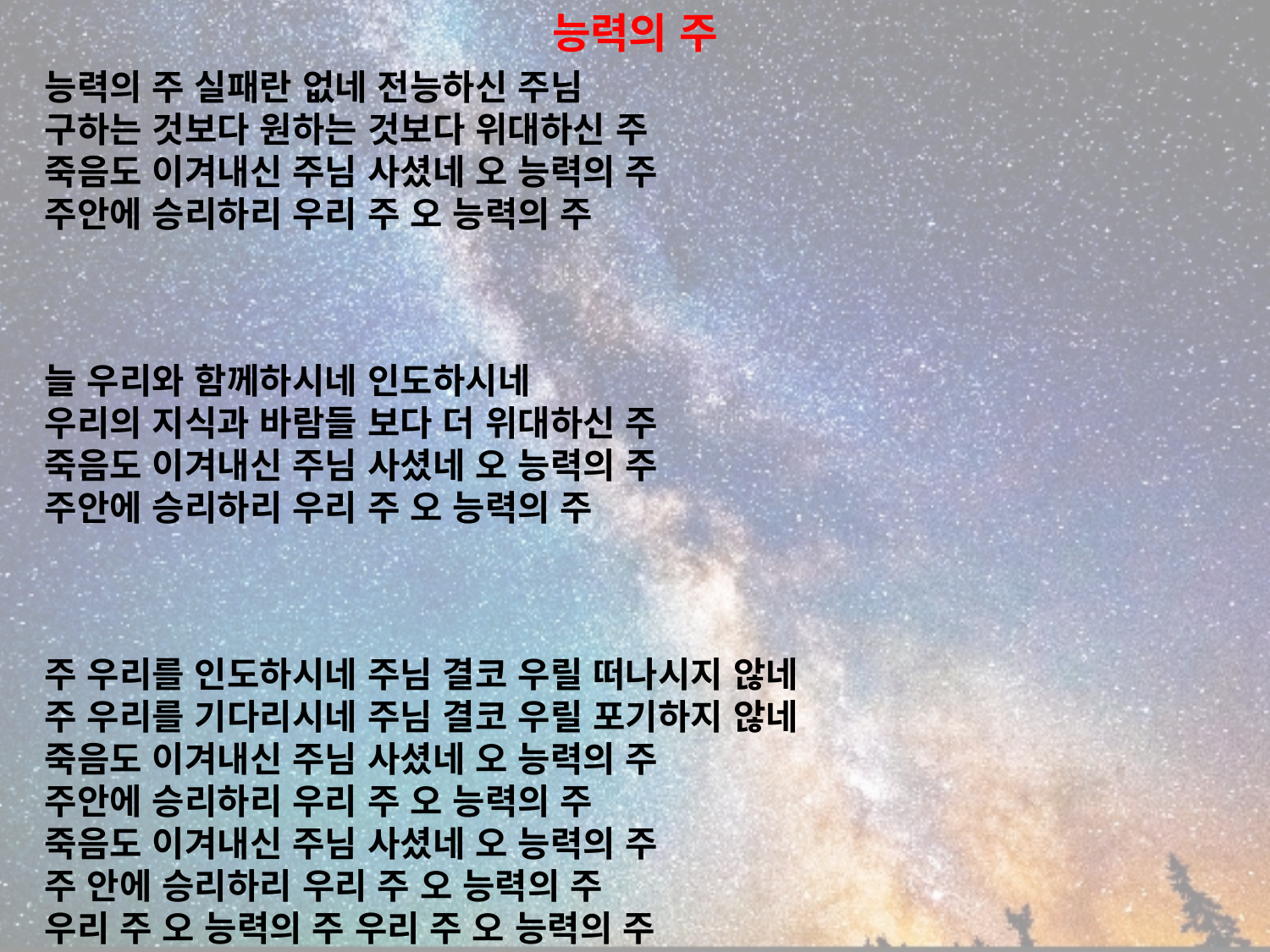

# 능력의 주
능력의 주 실패란 없네 전능하신 주님
구하는 것보다 원하는 것보다 위대하신 주
죽음도 이겨내신 주님 사셨네 오 능력의 주
주안에 승리하리 우리 주 오 능력의 주

늘 우리와 함께하시네 인도하시네
우리의 지식과 바람들 보다 더 위대하신 주
죽음도 이겨내신 주님 사셨네 오 능력의 주
주안에 승리하리 우리 주 오 능력의 주

주 우리를 인도하시네 주님 결코 우릴 떠나시지 않네
주 우리를 기다리시네 주님 결코 우릴 포기하지 않네
죽음도 이겨내신 주님 사셨네 오 능력의 주
주안에 승리하리 우리 주 오 능력의 주
죽음도 이겨내신 주님 사셨네 오 능력의 주
주 안에 승리하리 우리 주 오 능력의 주
우리 주 오 능력의 주 우리 주 오 능력의 주